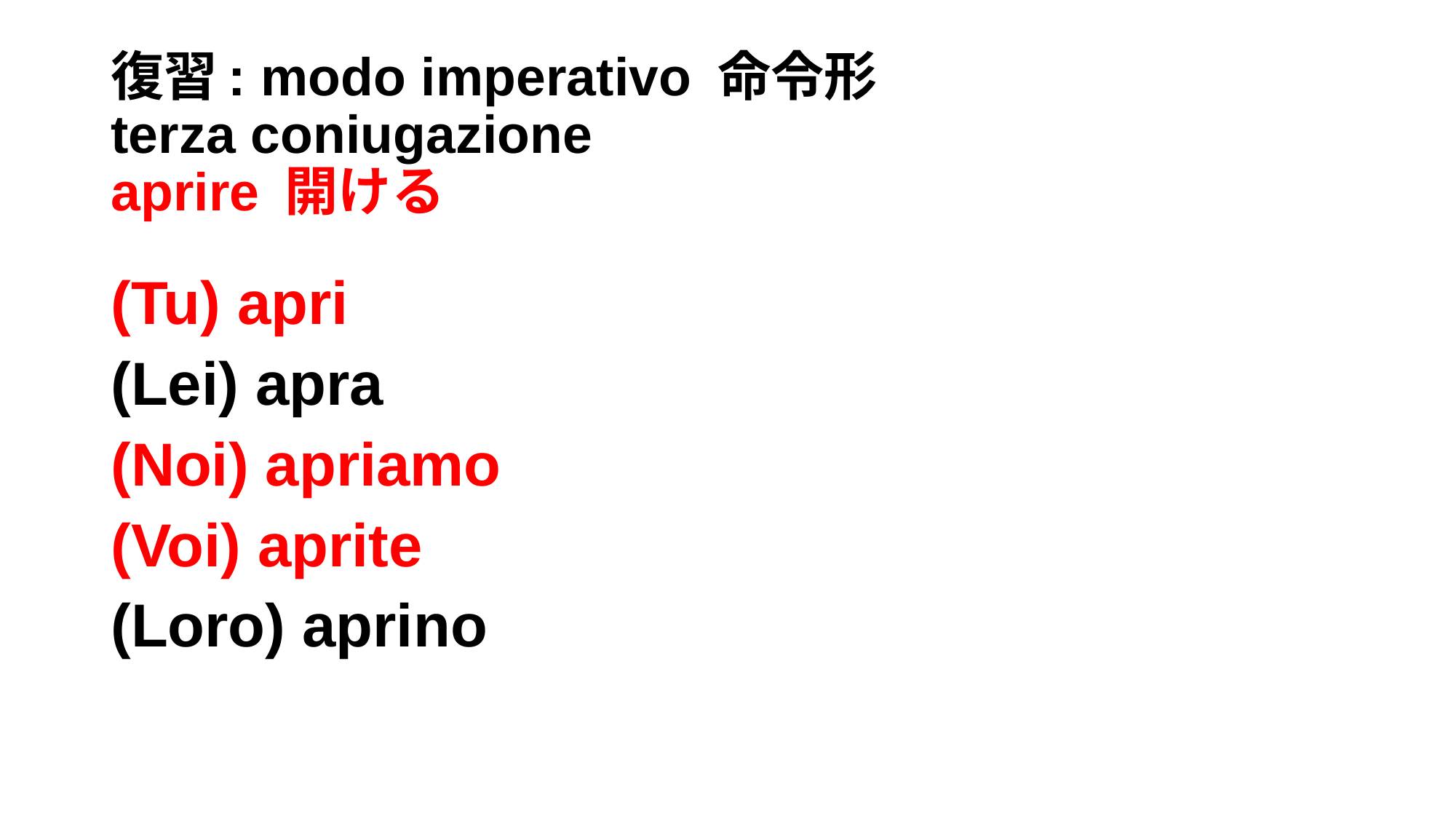

# 復習: modo imperativo 命令形 terza coniugazione aprire 開ける
(Tu) apri
(Lei) apra
(Noi) apriamo
(Voi) aprite
(Loro) aprino